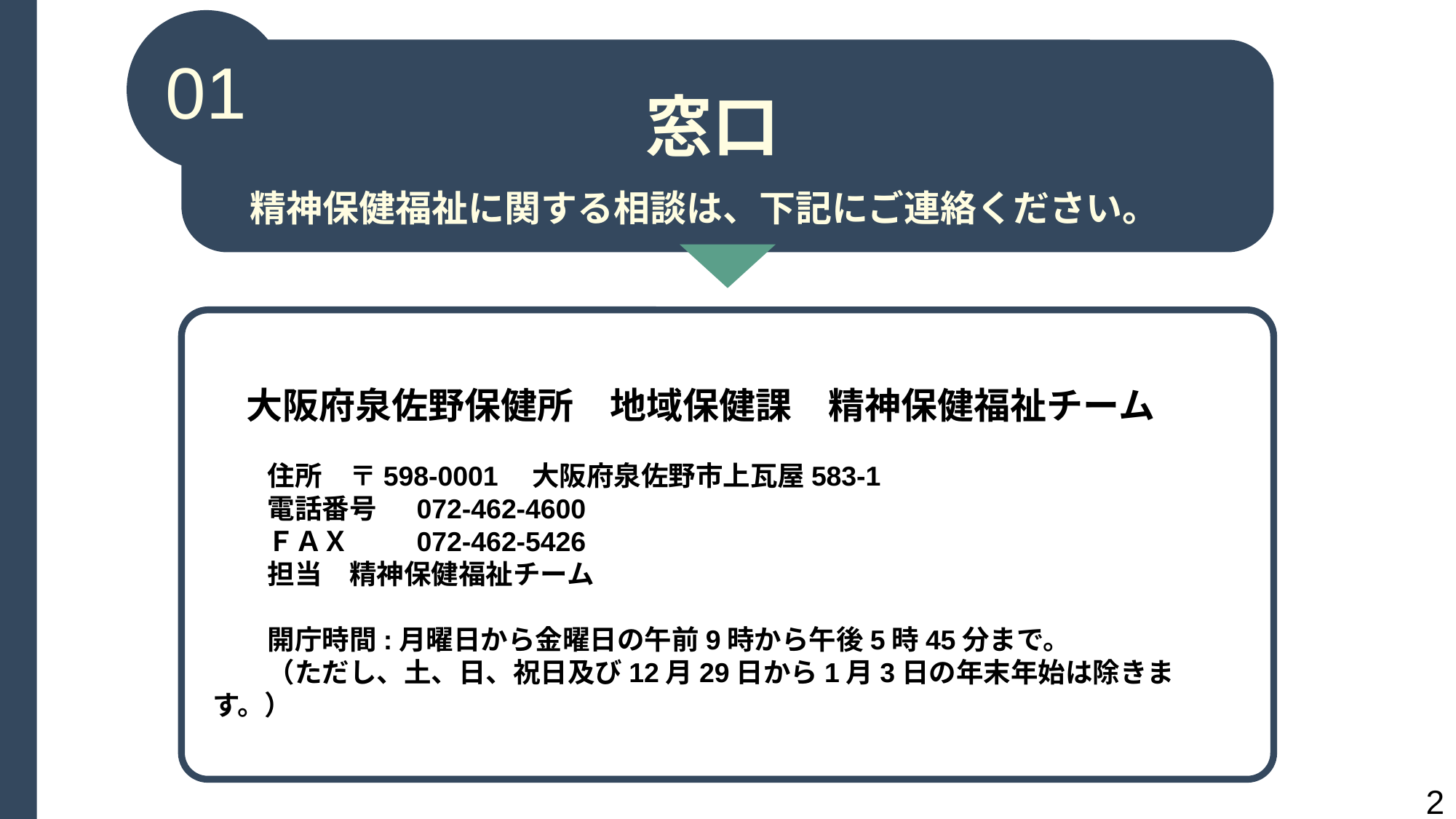

01

窓口
精神保健福祉に関する相談は、下記にご連絡ください。

大阪府泉佐野保健所　地域保健課　精神保健福祉チーム
　　
　　住所　〒598-0001　大阪府泉佐野市上瓦屋583-1
　　電話番号　 072-462-4600
　　ＦＡＸ 　　072-462-5426
　　担当　精神保健福祉チーム

　　開庁時間:月曜日から金曜日の午前9時から午後5時45分まで。
　　（ただし、土、日、祝日及び12月29日から1月3日の年末年始は除きます。）